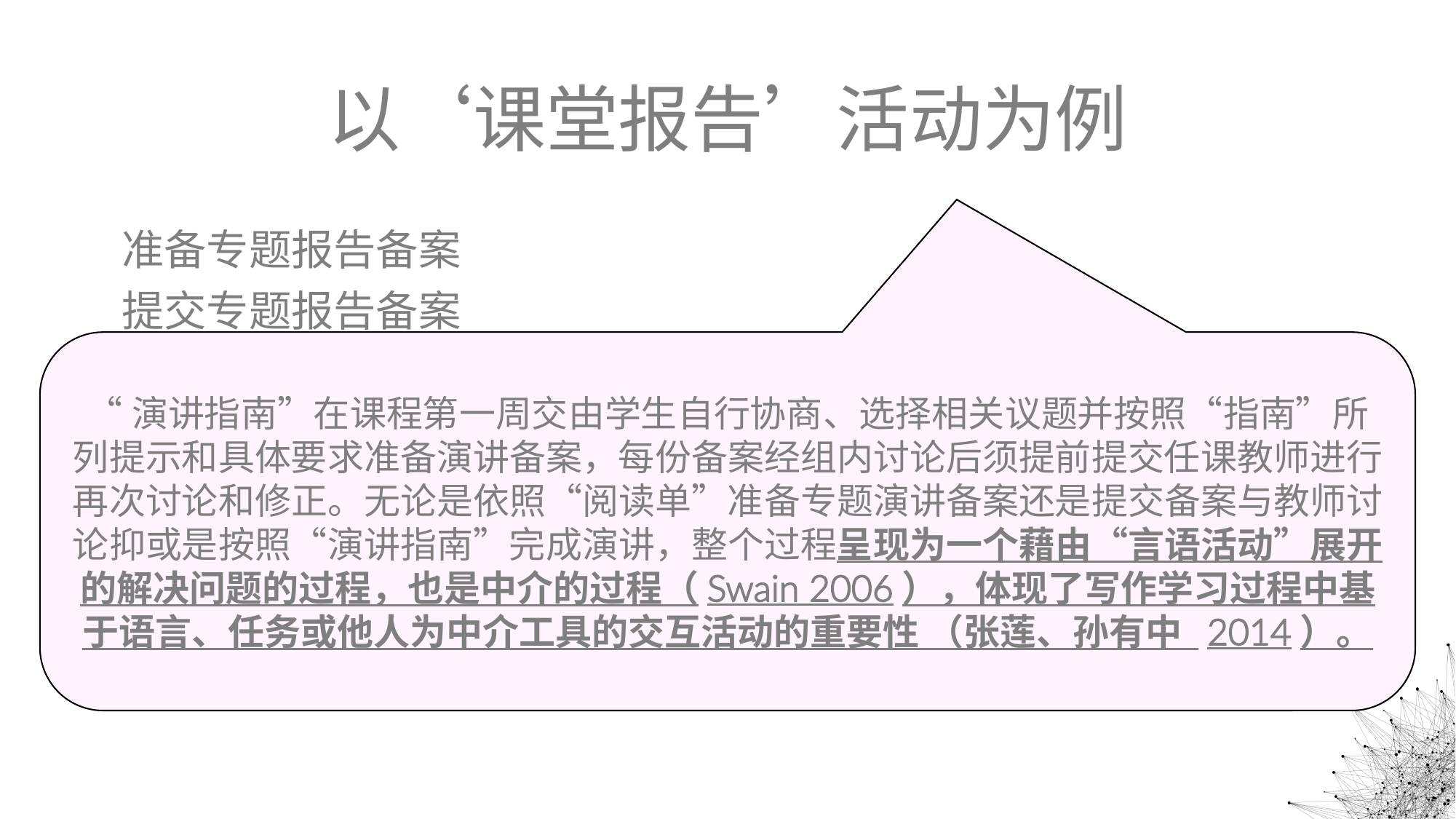

# 以‘课堂报告’活动为例
准备专题报告备案
提交专题报告备案
发表专题演讲
课程为活动提供了两份文件：
（1）Guidelines/Schedule for Symposium Presentations（专题演讲指南/时间表）
（2）Independent Reading List（学科内容独立阅读单）。

“演讲指南”在课程第一周交由学生自行协商、选择相关议题并按照“指南”所列提示和具体要求准备演讲备案，每份备案经组内讨论后须提前提交任课教师进行再次讨论和修正。无论是依照“阅读单”准备专题演讲备案还是提交备案与教师讨论抑或是按照“演讲指南”完成演讲，整个过程呈现为一个藉由“言语活动”展开的解决问题的过程，也是中介的过程（Swain 2006），体现了写作学习过程中基于语言、任务或他人为中介工具的交互活动的重要性 （张莲、孙有中  2014）。